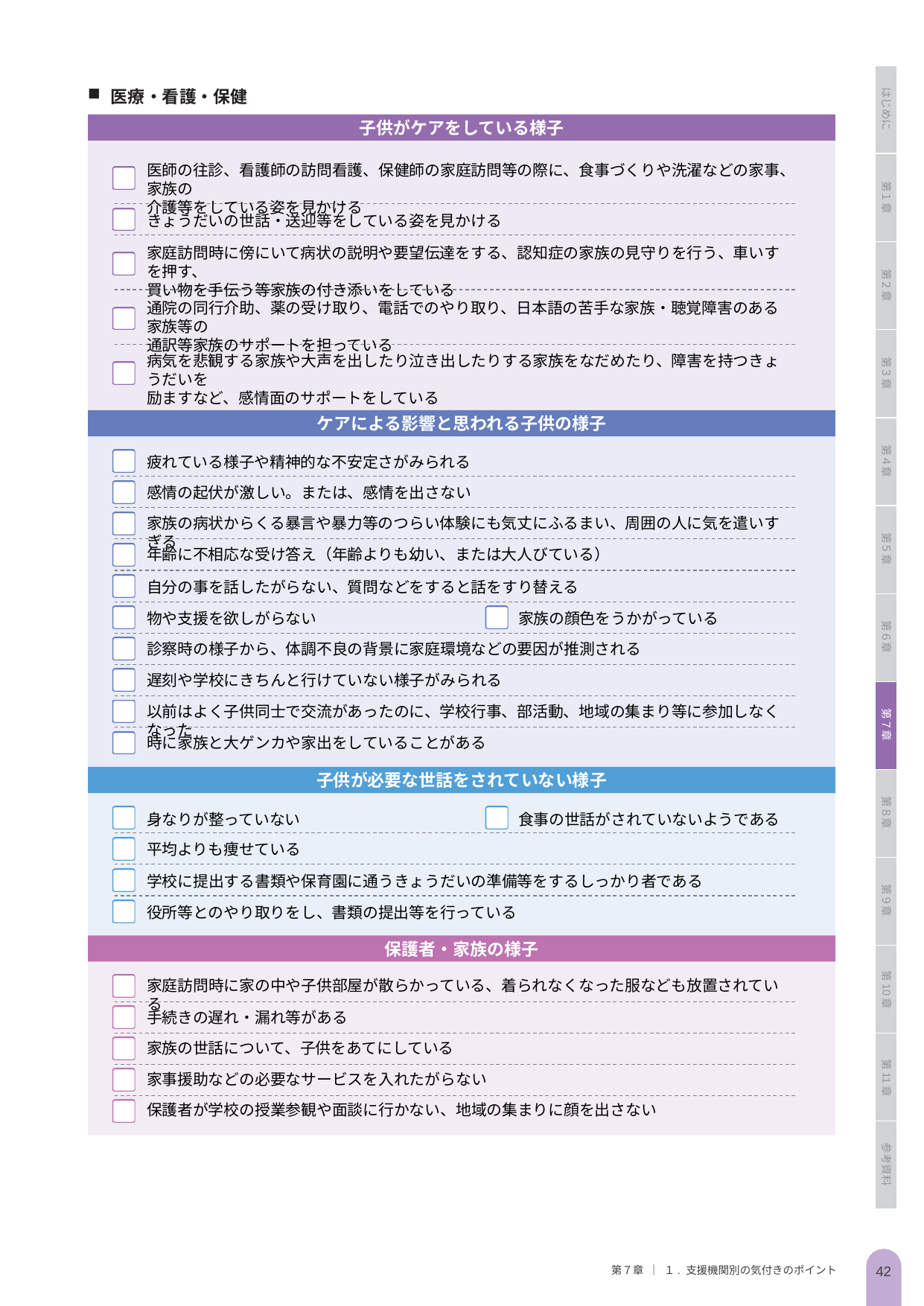

医療・看護・保健
はじめに
子供がケアをしている様子

医師の往診、看護師の訪問看護、保健師の家庭訪問等の際に、食事づくりや洗濯などの家事、家族の
介護等をしている姿を見かける

第１章

きょうだいの世話・送迎等をしている姿を見かける

家庭訪問時に傍にいて病状の説明や要望伝達をする、認知症の家族の見守りを行う、車いすを押す、
買い物を手伝う等家族の付き添いをしている

第２章

通院の同行介助、薬の受け取り、電話でのやり取り、日本語の苦手な家族・聴覚障害のある家族等の
通訳等家族のサポートを担っている

病気を悲観する家族や大声を出したり泣き出したりする家族をなだめたり、障害を持つきょうだいを
励ますなど、感情面のサポートをしている
第３章

ケアによる影響と思われる子供の様子

第４章
疲れている様子や精神的な不安定さがみられる

感情の起伏が激しい。または、感情を出さない

家族の病状からくる暴言や暴力等のつらい体験にも気丈にふるまい、周囲の人に気を遣いすぎる

第５章

年齢に不相応な受け答え（年齢よりも幼い、または大人びている）

自分の事を話したがらない、質問などをすると話をすり替える

物や支援を欲しがらない
家族の顔色をうかがっている

第６章

診察時の様子から、体調不良の背景に家庭環境などの要因が推測される

遅刻や学校にきちんと行けていない様子がみられる

以前はよく子供同士で交流があったのに、学校行事、部活動、地域の集まり等に参加しなくなった

第７章

時に家族と大ゲンカや家出をしていることがある

子供が必要な世話をされていない様子

第８章
身なりが整っていない
食事の世話がされていないようである

平均よりも痩せている

学校に提出する書類や保育園に通うきょうだいの準備等をするしっかり者である

第９章

役所等とのやり取りをし、書類の提出等を行っている

保護者・家族の様子
第10章

家庭訪問時に家の中や子供部屋が散らかっている、着られなくなった服なども放置されている

手続きの遅れ・漏れ等がある

家族の世話について、子供をあてにしている

第11章

家事援助などの必要なサービスを入れたがらない

保護者が学校の授業参観や面談に行かない、地域の集まりに顔を出さない

参考資料

42
第７章  ｜  １. 支援機関別の気付きのポイント